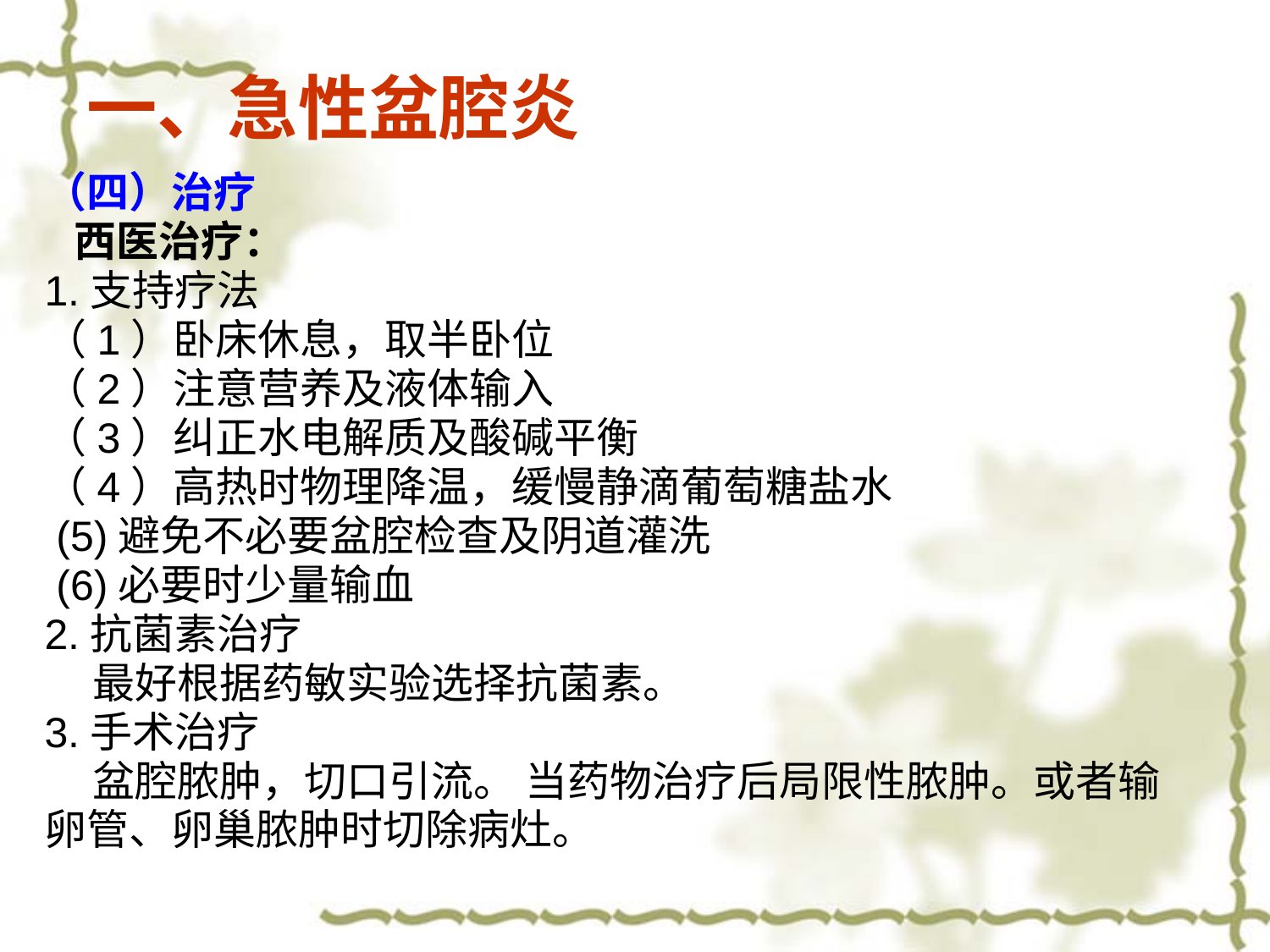

# 一、急性盆腔炎
（四）治疗
  西医治疗：
1.支持疗法
（1）卧床休息，取半卧位
（2）注意营养及液体输入
（3）纠正水电解质及酸碱平衡
（4）高热时物理降温，缓慢静滴葡萄糖盐水
 (5)避免不必要盆腔检查及阴道灌洗
 (6)必要时少量输血
2.抗菌素治疗
    最好根据药敏实验选择抗菌素。
3.手术治疗
    盆腔脓肿，切口引流。 当药物治疗后局限性脓肿。或者输
卵管、卵巢脓肿时切除病灶。